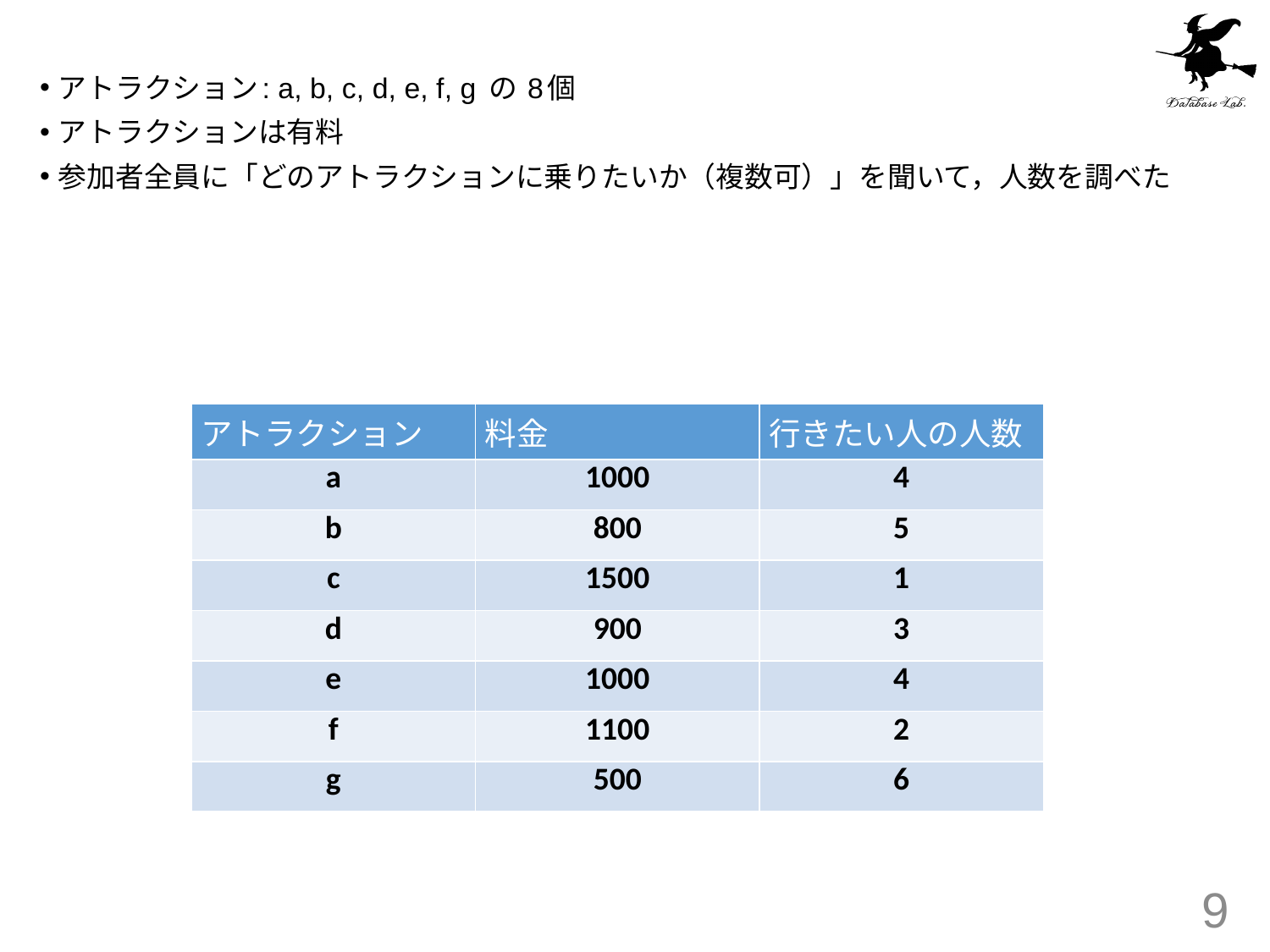

アトラクション: a, b, c, d, e, f, g の 8個
アトラクションは有料
参加者全員に「どのアトラクションに乗りたいか（複数可）」を聞いて，人数を調べた
| アトラクション | 料金 | 行きたい人の人数 |
| --- | --- | --- |
| a | 1000 | 4 |
| b | 800 | 5 |
| c | 1500 | 1 |
| d | 900 | 3 |
| e | 1000 | 4 |
| f | 1100 | 2 |
| g | 500 | 6 |
9